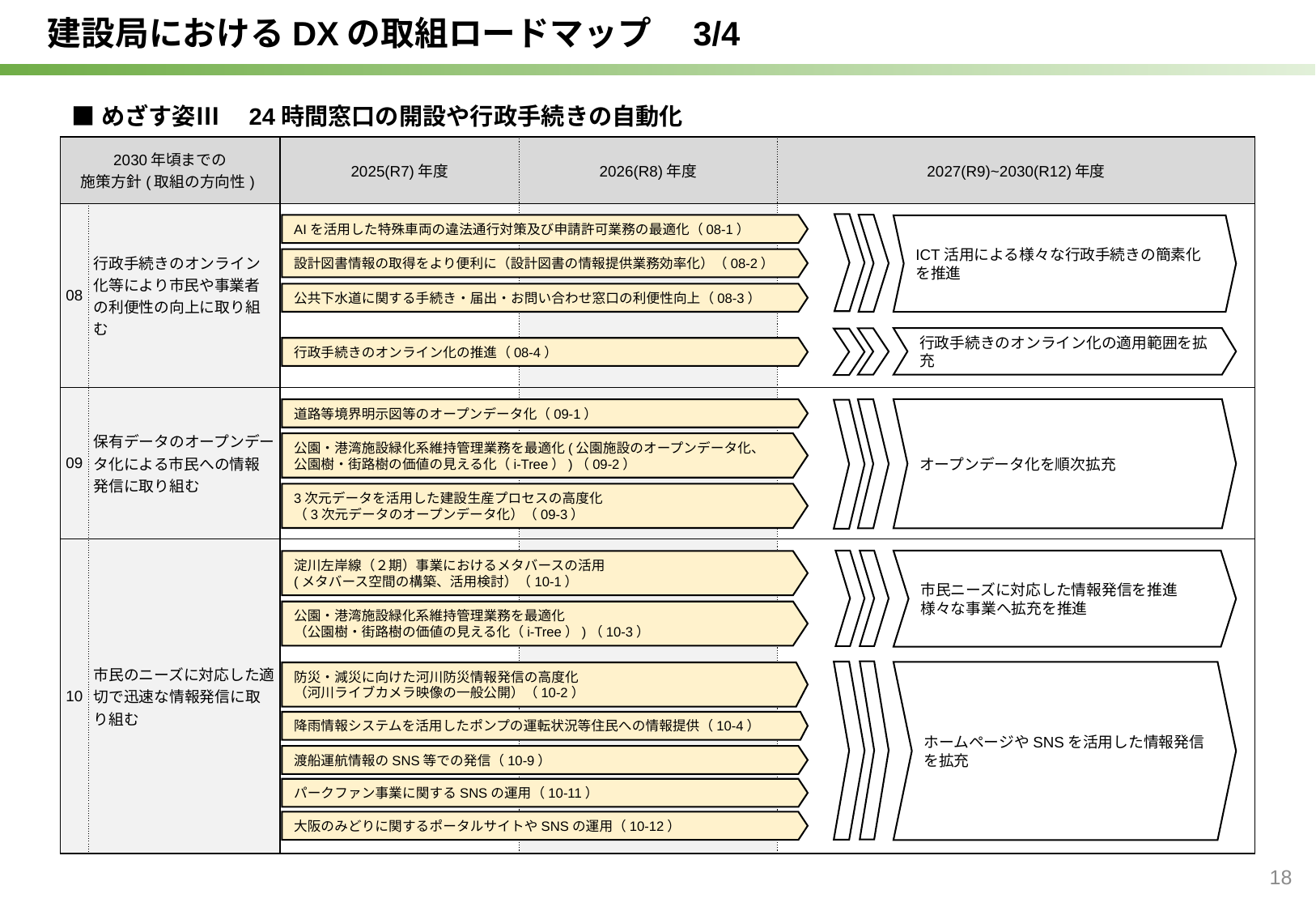

建設局におけるDXの取組ロードマップ　3/4
■めざす姿Ⅲ　24時間窓口の開設や行政手続きの自動化
| 2030年頃までの 施策方針(取組の方向性) |  | 2025(R7)年度 | 2026(R8)年度 | 2027(R9)~2030(R12)年度 |
| --- | --- | --- | --- | --- |
| 08 | 行政手続きのオンライン化等により市民や事業者の利便性の向上に取り組む |  |  |  |
| 09 | 保有データのオープンデータ化による市民への情報発信に取り組む |  |  |  |
| 10 | 市民のニーズに対応した適切で迅速な情報発信に取り組む |  |  |  |

AIを活用した特殊車両の違法通行対策及び申請許可業務の最適化（08-1）

ICT活用による様々な行政手続きの簡素化を推進
設計図書情報の取得をより便利に（設計図書の情報提供業務効率化）（08-2）
公共下水道に関する手続き・届出・お問い合わせ窓口の利便性向上（08-3）
行政手続きのオンライン化の適用範囲を拡充

行政手続きのオンライン化の推進（08-4）
道路等境界明示図等のオープンデータ化（09-1）
オープンデータ化を順次拡充

公園・港湾施設緑化系維持管理業務を最適化(公園施設のオープンデータ化、
公園樹・街路樹の価値の見える化（i-Tree）)（09-2）
3次元データを活用した建設生産プロセスの高度化
（3次元データのオープンデータ化）（09-3）

淀川左岸線（２期）事業におけるメタバースの活用
​(メタバース空間の構築、活用検討）（10-1）
市民ニーズに対応した情報発信を推進
様々な事業へ拡充を推進
公園・港湾施設緑化系維持管理業務を最適化
（公園樹・街路樹の価値の見える化（i-Tree）)（10-3）

ホームページやSNSを活用した情報発信を拡充
防災・減災に向けた河川防災情報発信の高度化
（河川ライブカメラ映像の一般公開）（10-2）
降雨情報システムを活用したポンプの運転状況等住民への情報提供（10-4）
渡船運航情報のSNS等での発信（10-9）
パークファン事業に関するSNSの運用（10-11）
大阪のみどりに関するポータルサイトやSNSの運用（10-12）
18